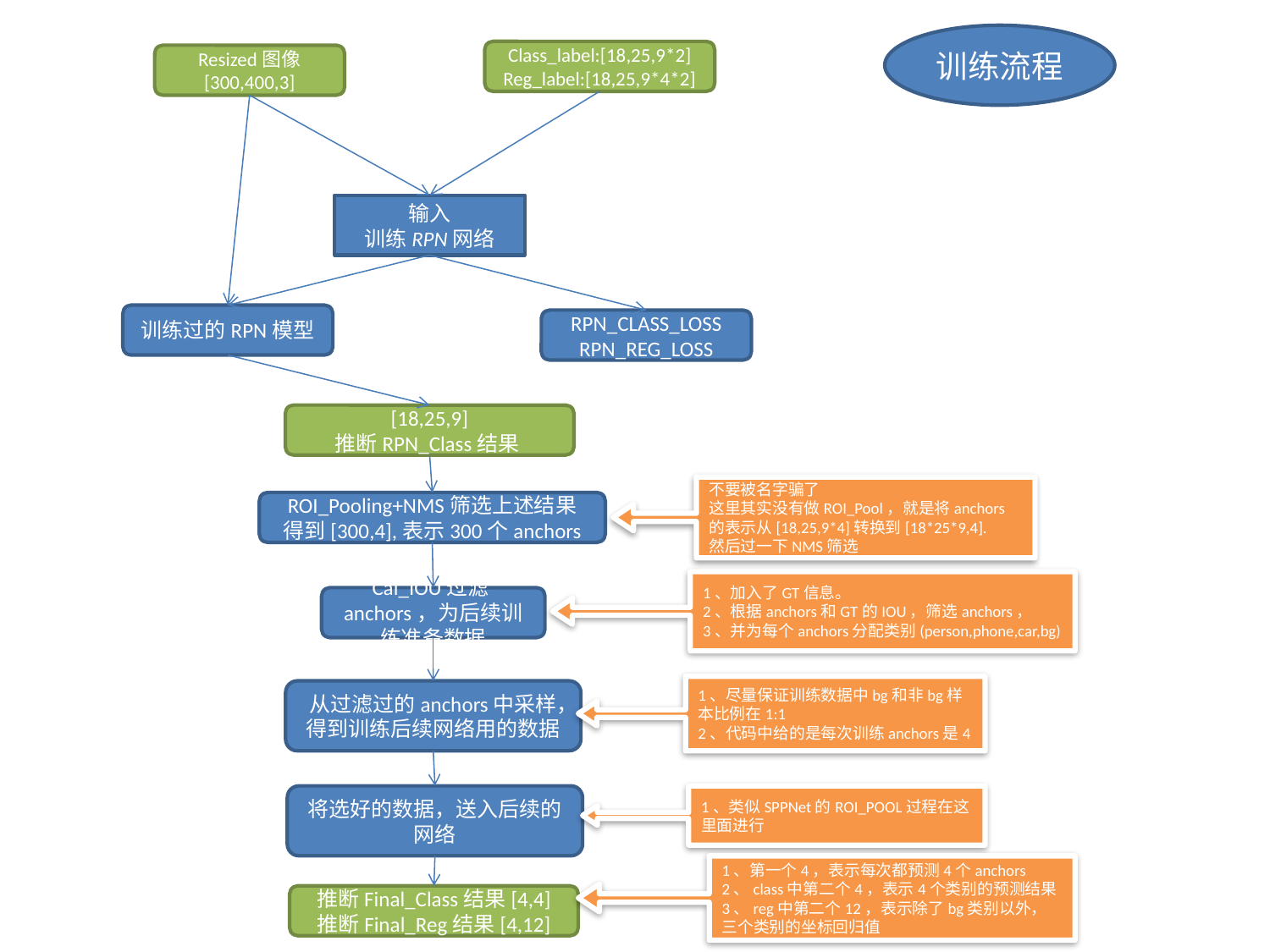

训练流程
Class_label:[18,25,9*2]
Reg_label:[18,25,9*4*2]
Resized图像
[300,400,3]
输入
训练RPN网络
训练过的RPN模型
RPN_CLASS_LOSS
RPN_REG_LOSS
推断RPN_Class结果[18,25,9]
推断RPN_Class结果[18,25,36]
不要被名字骗了
这里其实没有做ROI_Pool，就是将anchors的表示从[18,25,9*4]转换到[18*25*9,4].
然后过一下NMS筛选
ROI_Pooling+NMS筛选上述结果
得到[300,4],表示300个anchors
1、加入了GT信息。
2、根据anchors和GT的IOU，筛选anchors，
3、并为每个anchors分配类别(person,phone,car,bg)
Cal_IOU过滤anchors，为后续训练准备数据
1、尽量保证训练数据中bg和非bg样本比例在1:1
2、代码中给的是每次训练anchors是4
从过滤过的anchors中采样，得到训练后续网络用的数据
将选好的数据，送入后续的网络
1、类似SPPNet的ROI_POOL过程在这里面进行
1、第一个4，表示每次都预测4个anchors
2、class中第二个4，表示4个类别的预测结果
3、reg中第二个12，表示除了bg类别以外，三个类别的坐标回归值
推断Final_Class结果[4,4]
推断Final_Reg结果[4,12]